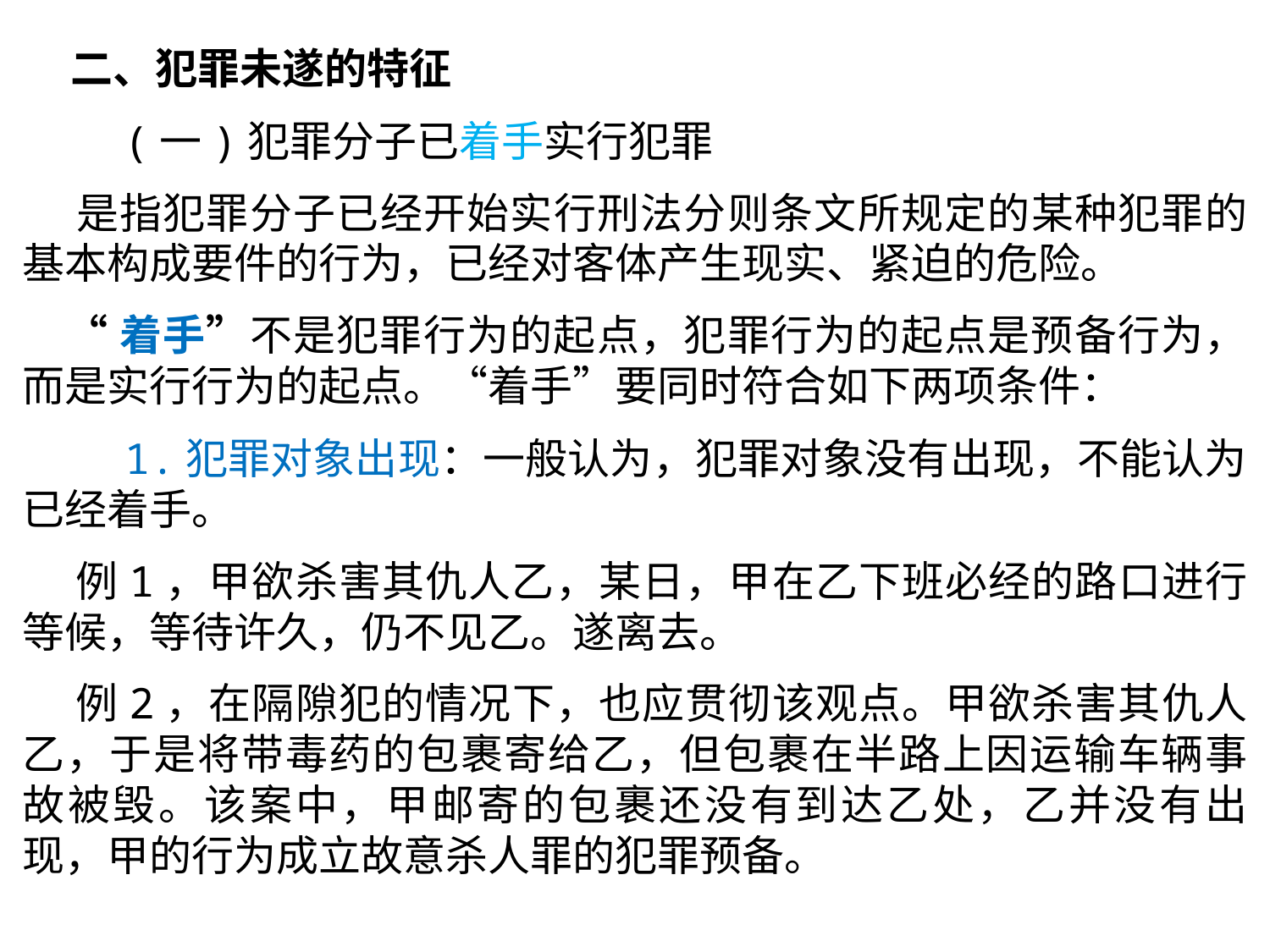

二、犯罪未遂的特征

    (一)犯罪分子已着手实行犯罪

    是指犯罪分子已经开始实行刑法分则条文所规定的某种犯罪的基本构成要件的行为，已经对客体产生现实、紧迫的危险。

    “着手”不是犯罪行为的起点，犯罪行为的起点是预备行为，而是实行行为的起点。“着手”要同时符合如下两项条件：

    1.犯罪对象出现：一般认为，犯罪对象没有出现，不能认为已经着手。

    例1，甲欲杀害其仇人乙，某日，甲在乙下班必经的路口进行等候，等待许久，仍不见乙。遂离去。

    例2，在隔隙犯的情况下，也应贯彻该观点。甲欲杀害其仇人乙，于是将带毒药的包裹寄给乙，但包裹在半路上因运输车辆事故被毁。该案中，甲邮寄的包裹还没有到达乙处，乙并没有出现，甲的行为成立故意杀人罪的犯罪预备。